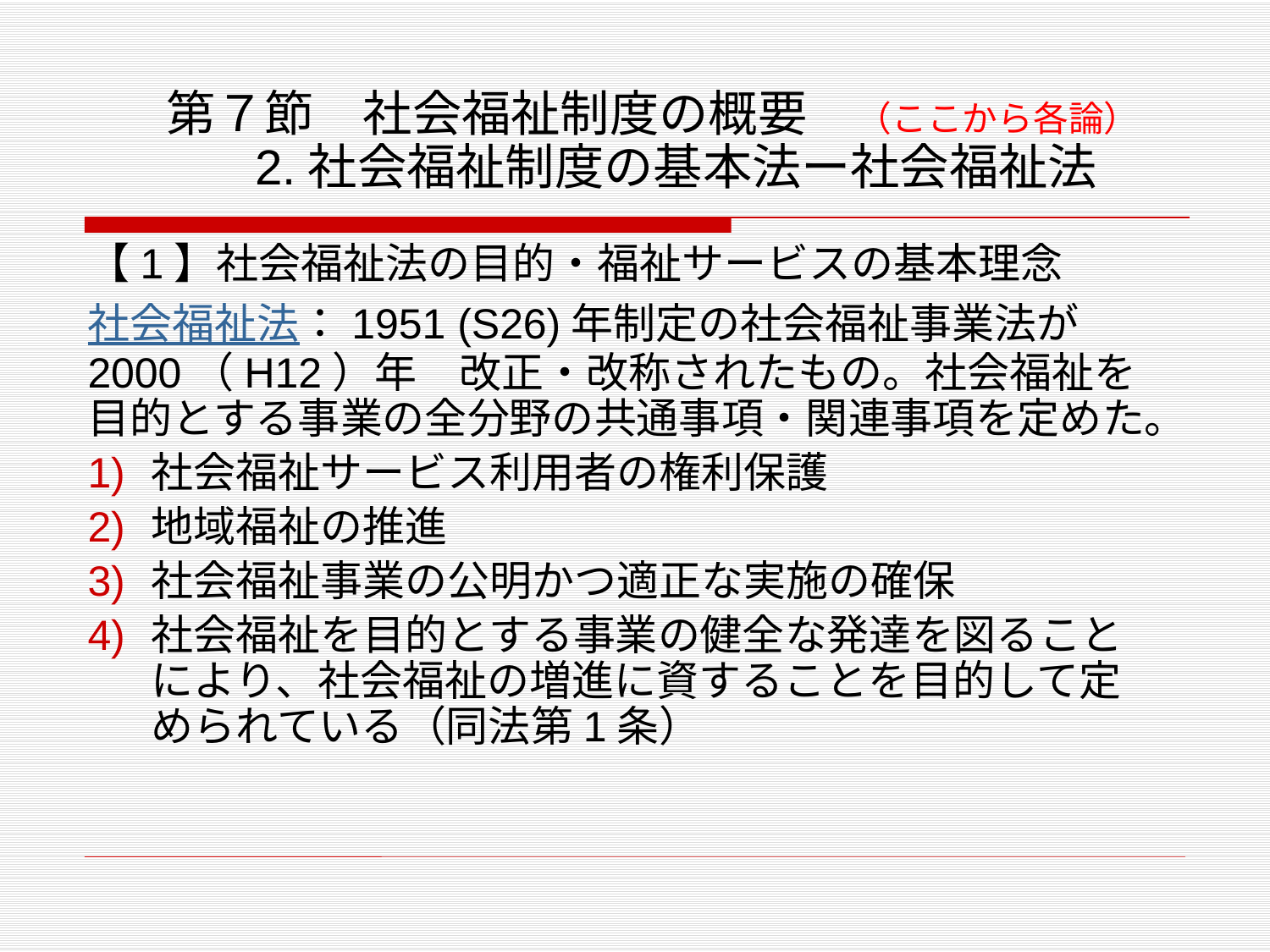

# 第７節　社会福祉制度の概要　（ここから各論） 2.社会福祉制度の基本法ー社会福祉法
【1】社会福祉法の目的・福祉サービスの基本理念
社会福祉法：1951 (S26)年制定の社会福祉事業法が2000（H12）年　改正・改称されたもの。社会福祉を目的とする事業の全分野の共通事項・関連事項を定めた。
社会福祉サービス利用者の権利保護
地域福祉の推進
社会福祉事業の公明かつ適正な実施の確保
社会福祉を目的とする事業の健全な発達を図ることにより、社会福祉の増進に資することを目的して定められている（同法第1条）